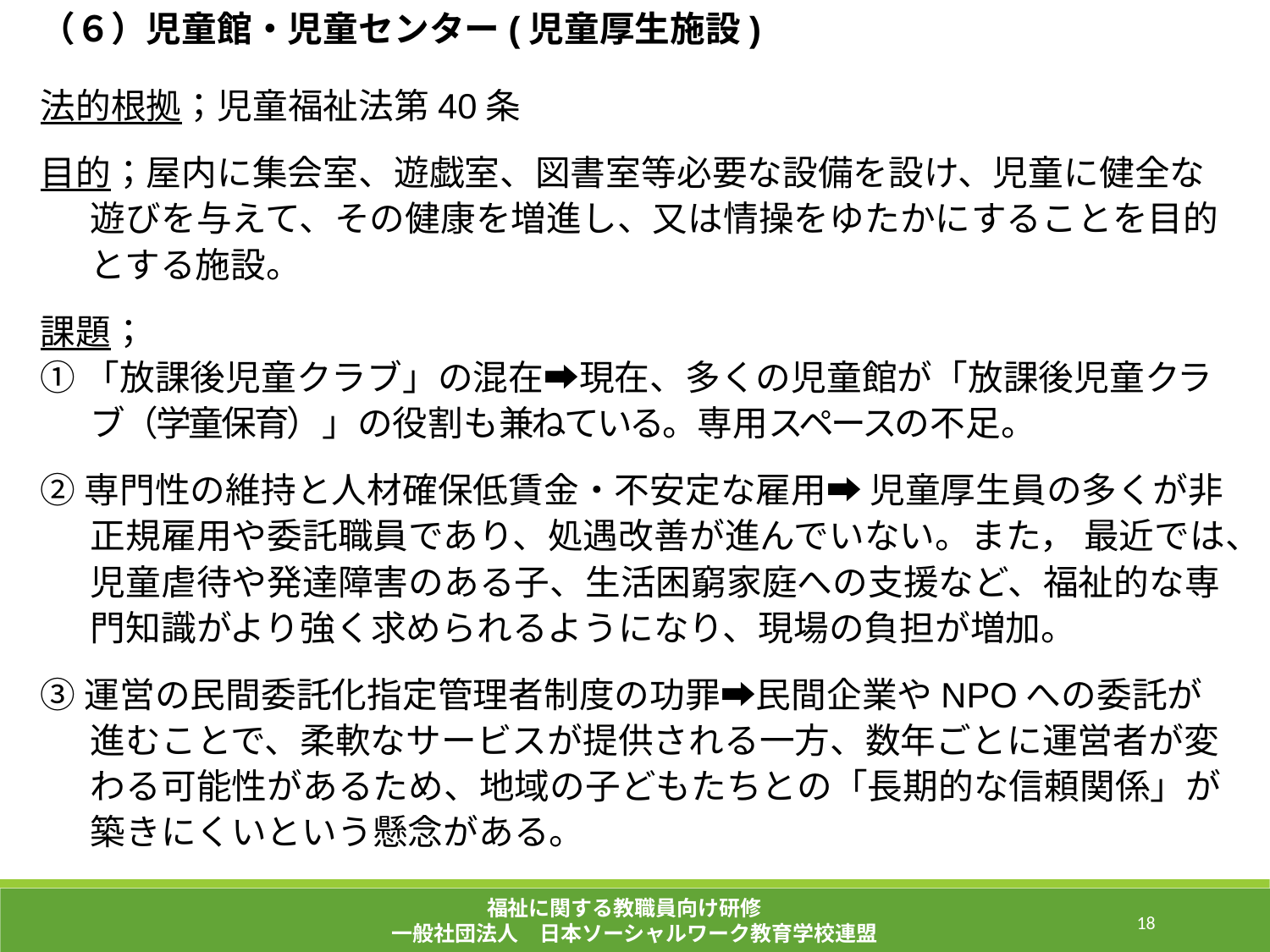

（６）児童館・児童センター(児童厚生施設)
法的根拠；児童福祉法第40条
目的；屋内に集会室、遊戯室、図書室等必要な設備を設け、児童に健全な遊びを与えて、その健康を増進し、又は情操をゆたかにすることを目的とする施設。
課題；
①「放課後児童クラブ」の混在➡現在、多くの児童館が「放課後児童クラブ（学童保育）」の役割も兼ねている。専用スペースの不足。
②専門性の維持と人材確保低賃金・不安定な雇用➡ 児童厚生員の多くが非正規雇用や委託職員であり、処遇改善が進んでいない。また， 最近では、児童虐待や発達障害のある子、生活困窮家庭への支援など、福祉的な専門知識がより強く求められるようになり、現場の負担が増加。
③運営の民間委託化指定管理者制度の功罪➡民間企業やNPOへの委託が進むことで、柔軟なサービスが提供される一方、数年ごとに運営者が変わる可能性があるため、地域の子どもたちとの「長期的な信頼関係」が築きにくいという懸念がある。
福祉に関する教職員向け研修
一般社団法人　日本ソーシャルワーク教育学校連盟
18